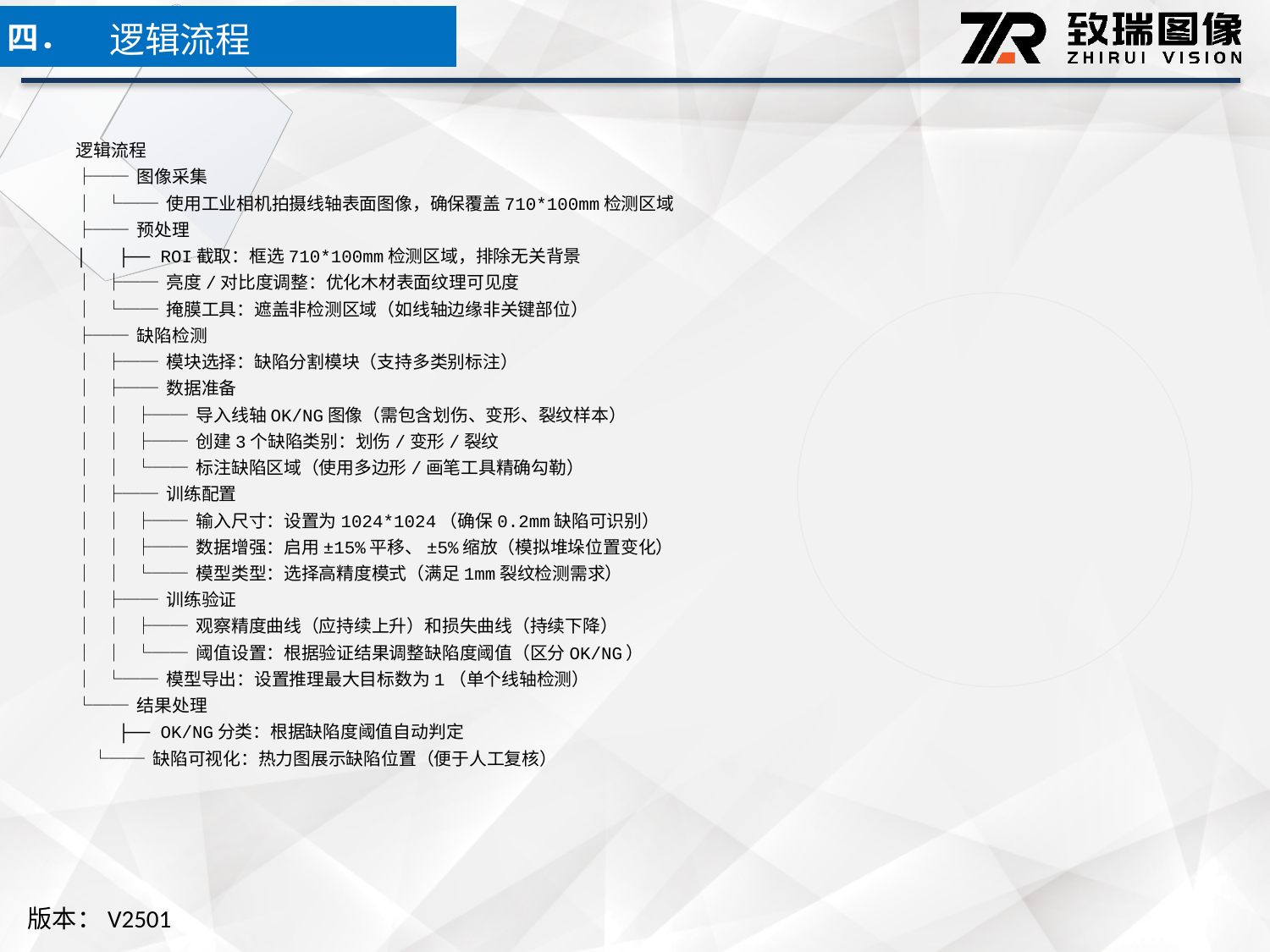

逻辑流程
四．

逻辑流程
├── 图像采集
│   └── 使用工业相机拍摄线轴表面图像，确保覆盖710*100mm检测区域
├── 预处理
│   ├── ROI截取：框选710*100mm检测区域，排除无关背景
│   ├── 亮度/对比度调整：优化木材表面纹理可见度
│   └── 掩膜工具：遮盖非检测区域（如线轴边缘非关键部位）
├── 缺陷检测
│   ├── 模块选择：缺陷分割模块（支持多类别标注）
│   ├── 数据准备
│   │   ├── 导入线轴OK/NG图像（需包含划伤、变形、裂纹样本）
│   │   ├── 创建3个缺陷类别：划伤/变形/裂纹
│   │   └── 标注缺陷区域（使用多边形/画笔工具精确勾勒）
│   ├── 训练配置
│   │   ├── 输入尺寸：设置为1024*1024（确保0.2mm缺陷可识别）
│   │   ├── 数据增强：启用±15%平移、±5%缩放（模拟堆垛位置变化）
│   │   └── 模型类型：选择高精度模式（满足1mm裂纹检测需求）
│   ├── 训练验证
│   │   ├── 观察精度曲线（应持续上升）和损失曲线（持续下降）
│   │   └── 阈值设置：根据验证结果调整缺陷度阈值（区分OK/NG）
│   └── 模型导出：设置推理最大目标数为1（单个线轴检测）
└── 结果处理
    ├── OK/NG分类：根据缺陷度阈值自动判定
    └── 缺陷可视化：热力图展示缺陷位置（便于人工复核）